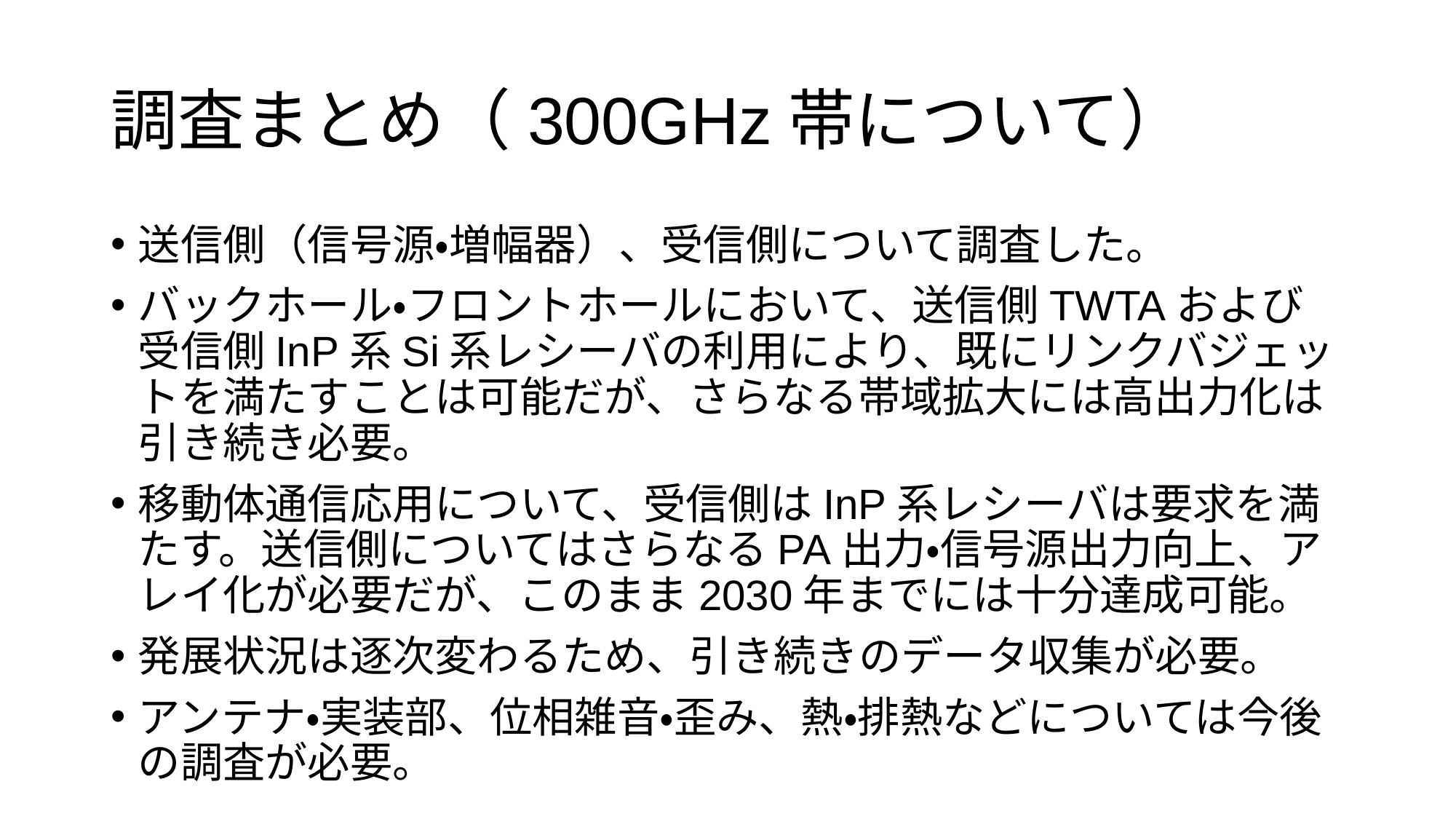

# 調査まとめ（300GHz帯について）
送信側（信号源・増幅器）、受信側について調査した。
バックホール・フロントホールにおいて、送信側TWTAおよび受信側InP系Si系レシーバの利用により、既にリンクバジェットを満たすことは可能だが、さらなる帯域拡大には高出力化は引き続き必要。
移動体通信応用について、受信側はInP系レシーバは要求を満たす。送信側についてはさらなるPA出力・信号源出力向上、アレイ化が必要だが、このまま2030年までには十分達成可能。
発展状況は逐次変わるため、引き続きのデータ収集が必要。
アンテナ・実装部、位相雑音・歪み、熱・排熱などについては今後の調査が必要。